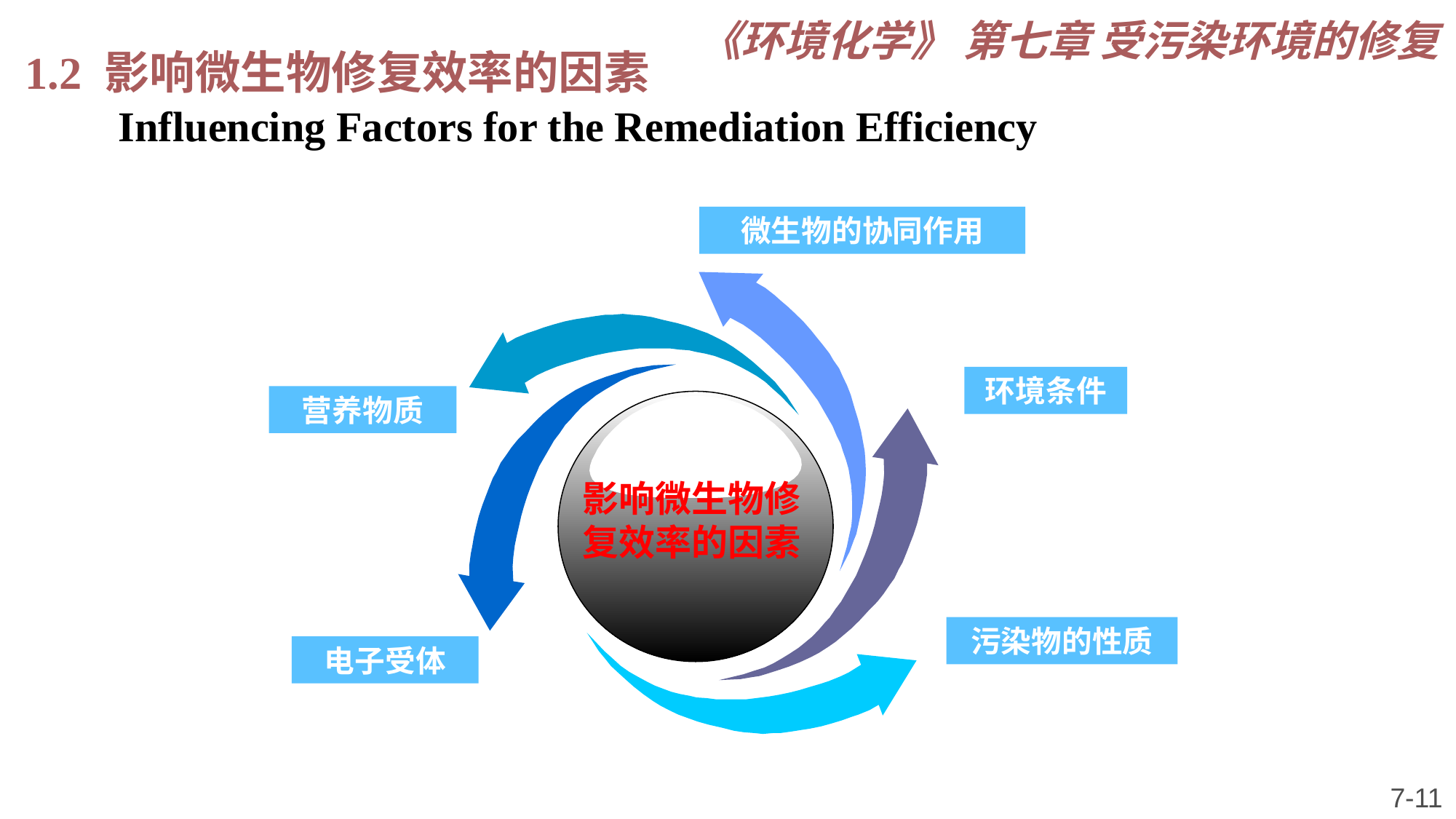

《环境化学》 第七章 受污染环境的修复
1.2 影响微生物修复效率的因素
Influencing Factors for the Remediation Efficiency
微生物的协同作用

环境条件
营养物质

影响微生物修复效率的因素

污染物的性质

电子受体
7-11